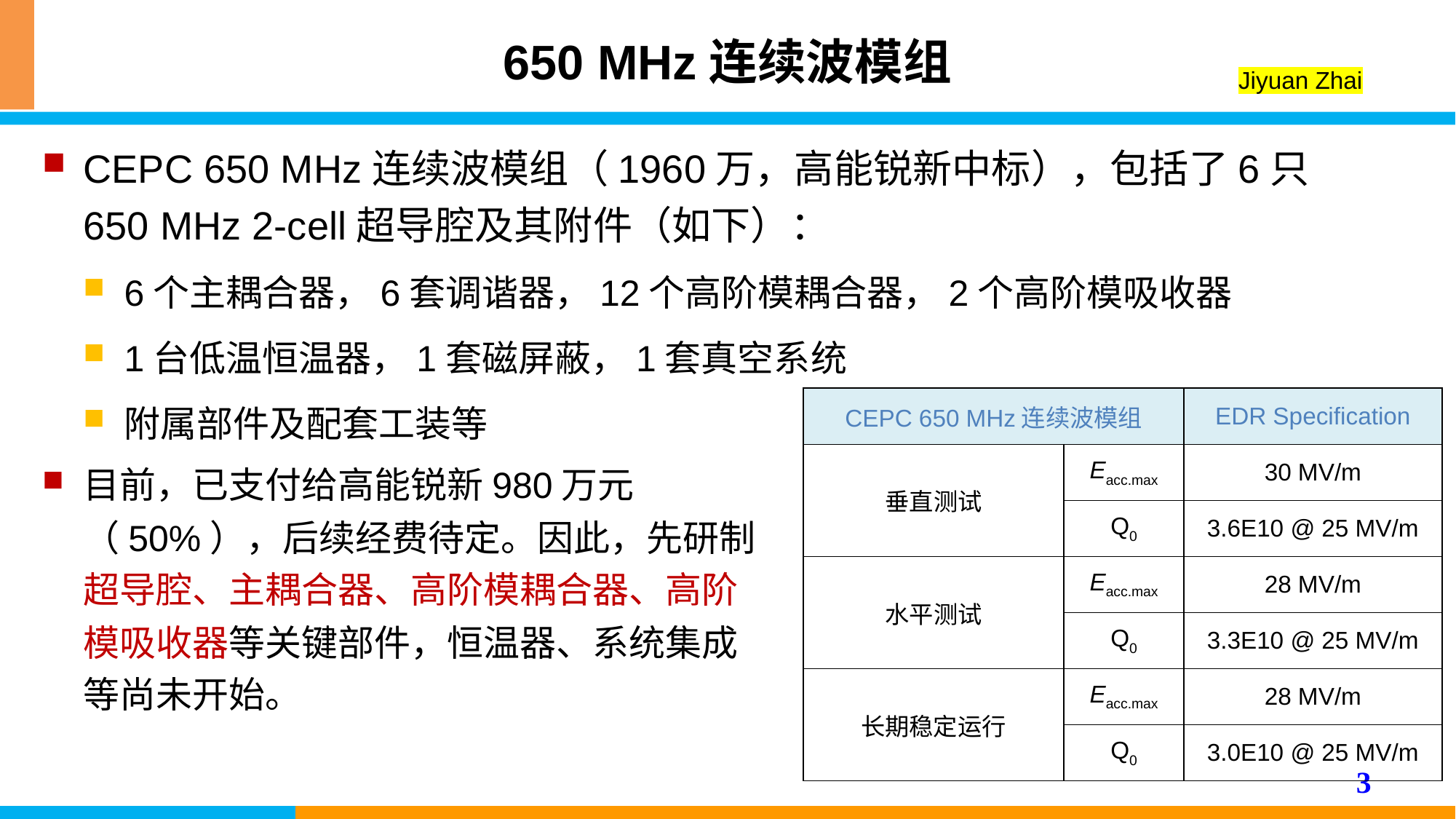

# 650 MHz连续波模组
Jiyuan Zhai
CEPC 650 MHz连续波模组（1960万，高能锐新中标），包括了6只650 MHz 2-cell超导腔及其附件（如下）：
6个主耦合器，6套调谐器，12个高阶模耦合器，2个高阶模吸收器
1台低温恒温器，1套磁屏蔽，1套真空系统
附属部件及配套工装等

| CEPC 650 MHz连续波模组 |  | EDR Specification |
| --- | --- | --- |
| 垂直测试 | Eacc.max | 30 MV/m |
|  | Q0 | 3.6E10 @ 25 MV/m |
| 水平测试 | Eacc.max | 28 MV/m |
|  | Q0 | 3.3E10 @ 25 MV/m |
| 长期稳定运行 | Eacc.max | 28 MV/m |
|  | Q0 | 3.0E10 @ 25 MV/m |
目前，已支付给高能锐新980万元（50%），后续经费待定。因此，先研制超导腔、主耦合器、高阶模耦合器、高阶模吸收器等关键部件，恒温器、系统集成等尚未开始。
3